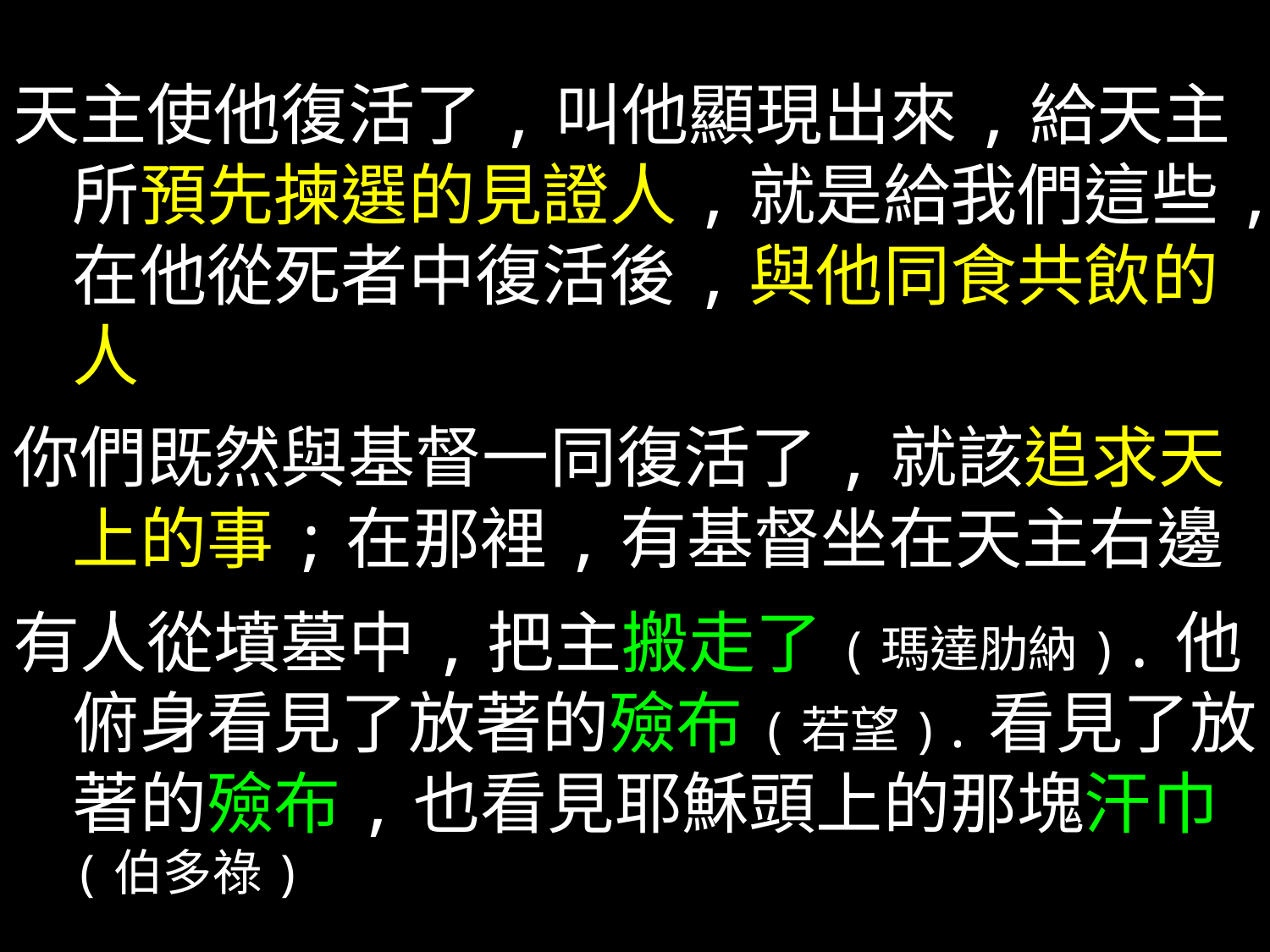

天主使他復活了,叫他顯現出來,給天主所預先揀選的見證人,就是給我們這些,在他從死者中復活後,與他同食共飲的人
你們既然與基督一同復活了,就該追求天上的事;在那裡,有基督坐在天主右邊
有人從墳墓中,把主搬走了(瑪達肋納).他俯身看見了放著的殮布(若望).看見了放著的殮布,也看見耶穌頭上的那塊汗巾(伯多祿)